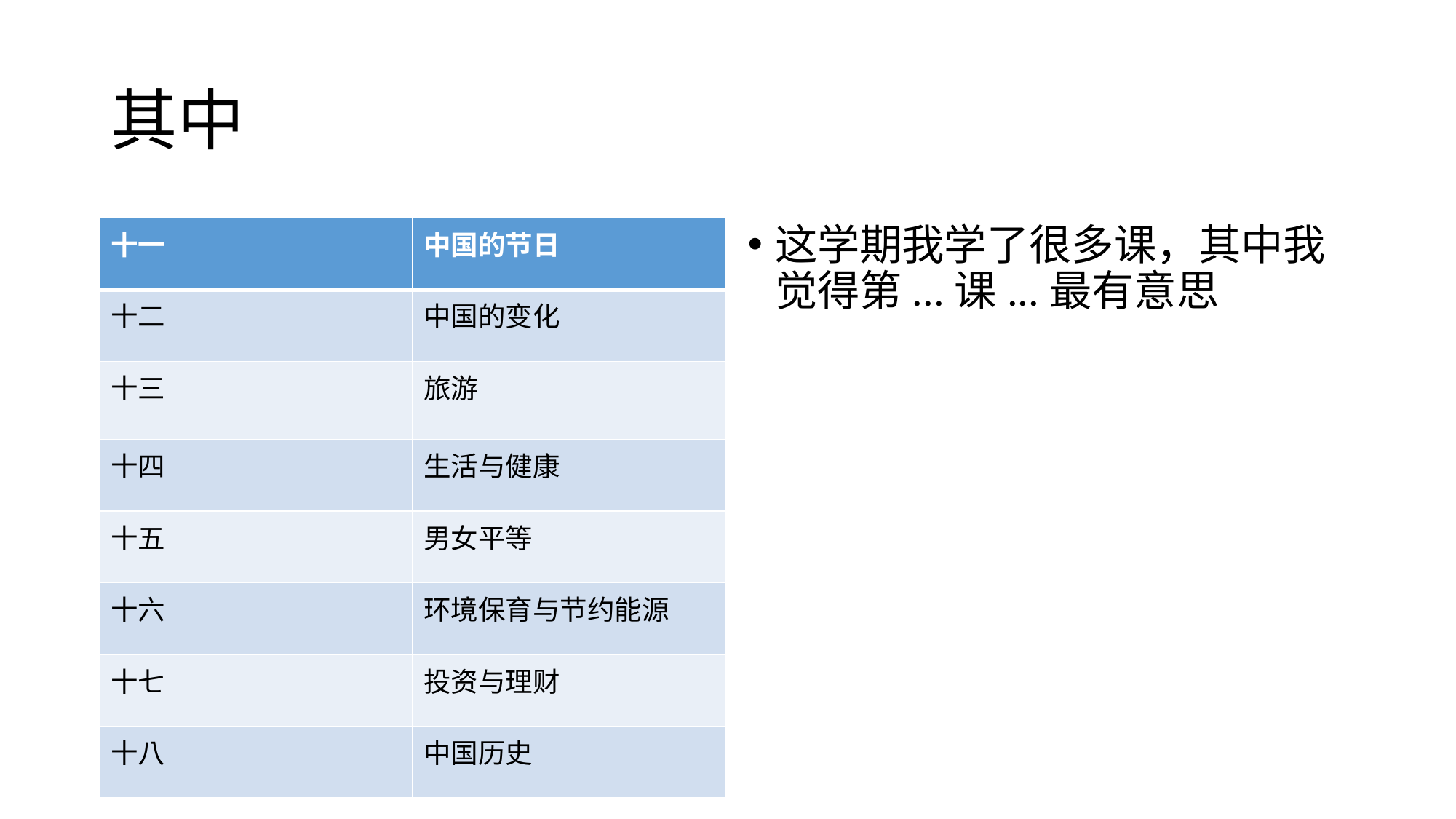

# 其中
这学期我学了很多课，其中我觉得第...课...最有意思

| 十一 | 中国的节日 |
| --- | --- |
| 十二 | 中国的变化 |
| 十三 | 旅游 |
| 十四 | 生活与健康 |
| 十五 | 男女平等 |
| 十六 | 环境保育与节约能源 |
| 十七 | 投资与理财 |
| 十八 | 中国历史 |